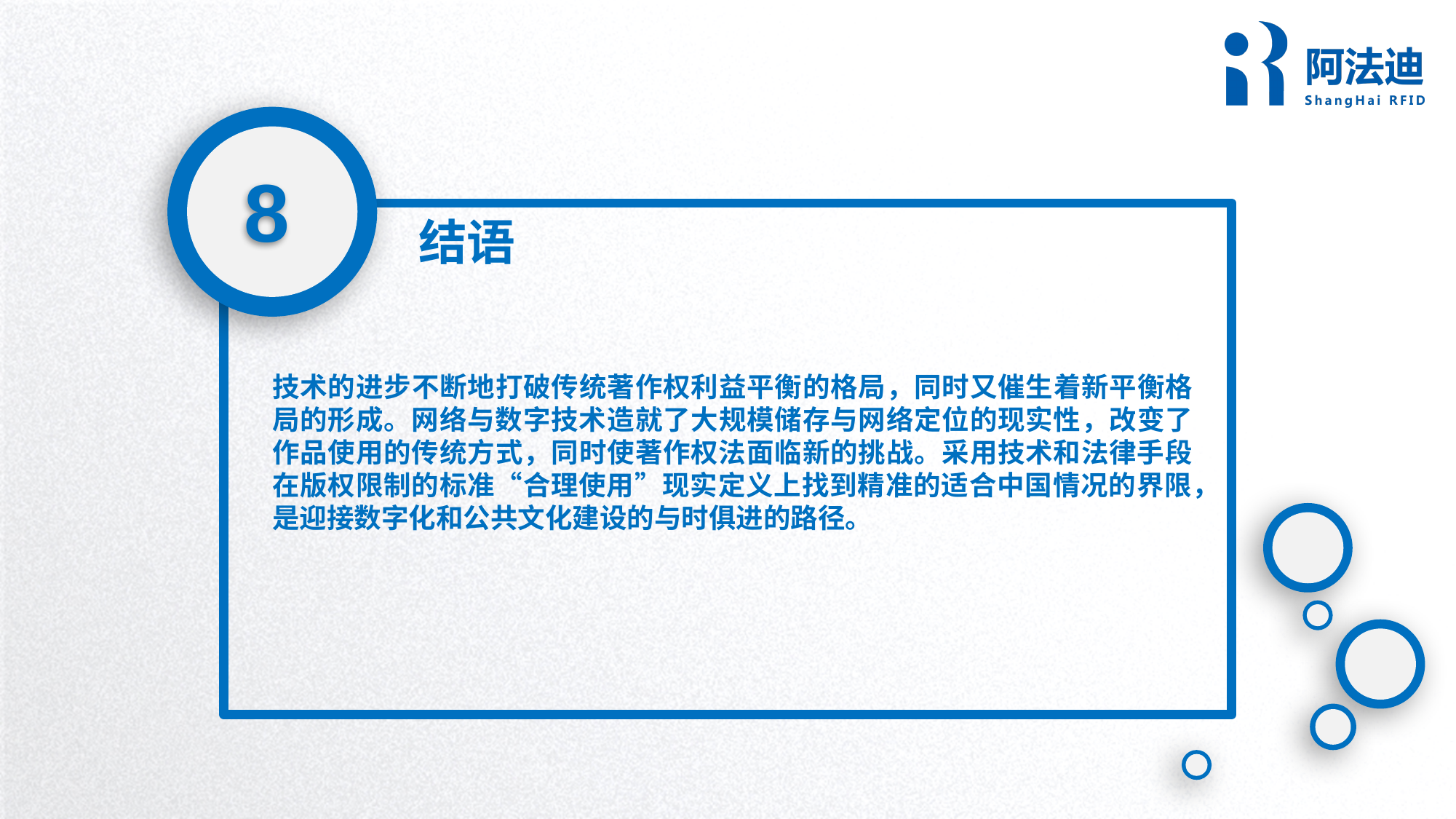

8

结语
技术的进步不断地打破传统著作权利益平衡的格局，同时又催生着新平衡格局的形成。网络与数字技术造就了大规模储存与网络定位的现实性，改变了作品使用的传统方式，同时使著作权法面临新的挑战。采用技术和法律手段在版权限制的标准“合理使用”现实定义上找到精准的适合中国情况的界限，是迎接数字化和公共文化建设的与时俱进的路径。

延时符